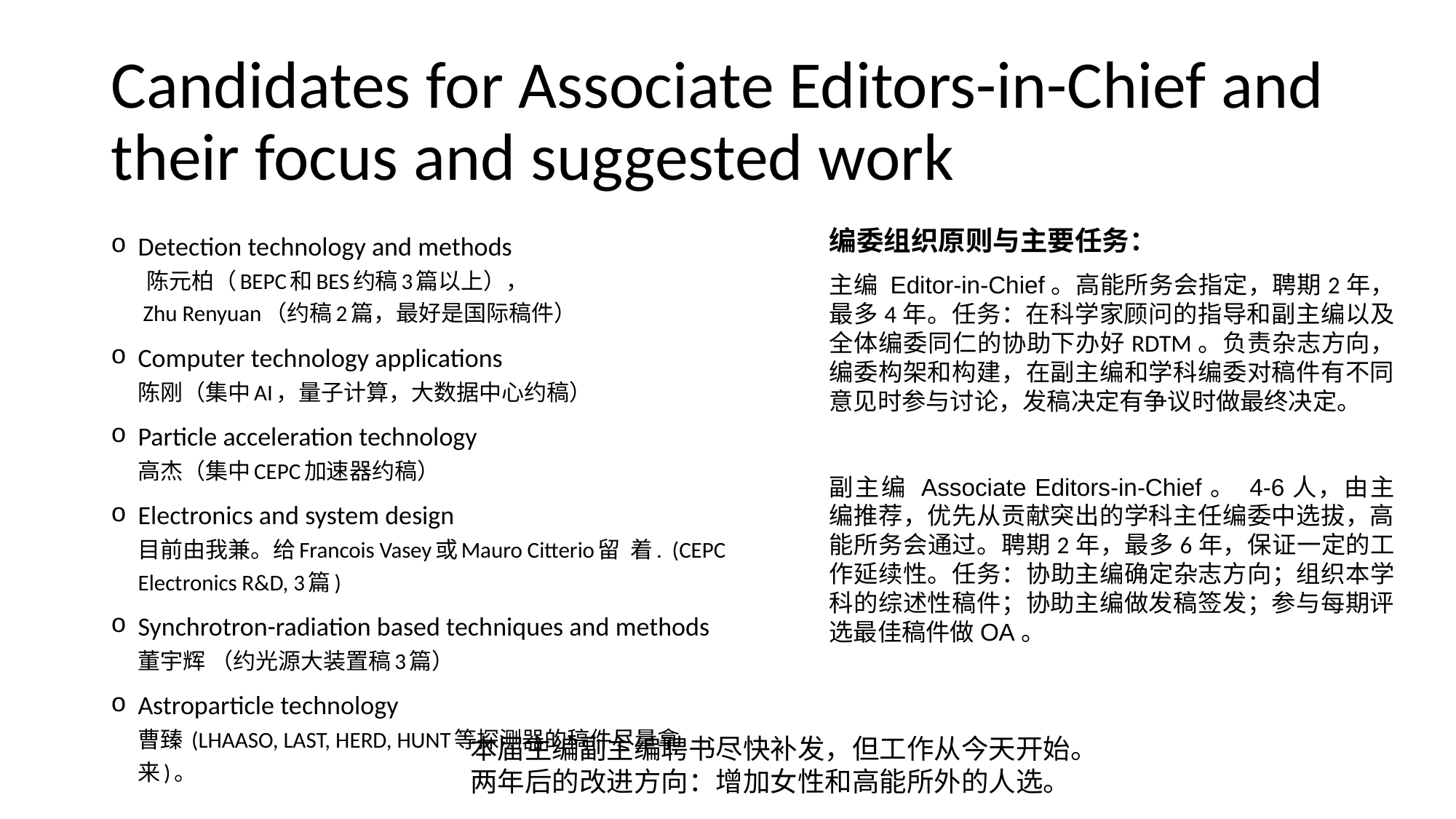

# Candidates for Associate Editors-in-Chief and their focus and suggested work
Detection technology and methods
 陈元柏（BEPC和BES约稿3篇以上），
 Zhu Renyuan（约稿2篇，最好是国际稿件）
Computer technology applications
陈刚（集中AI，量子计算，大数据中心约稿）
Particle acceleration technology
高杰（集中CEPC加速器约稿）
Electronics and system design
目前由我兼。给Francois Vasey或Mauro Citterio留  着.  (CEPC Electronics R&D, 3篇)
Synchrotron-radiation based techniques and methods
董宇辉 （约光源大装置稿3篇）
Astroparticle technology
曹臻 (LHAASO, LAST, HERD, HUNT等探测器的稿件尽量拿来)。
编委组织原则与主要任务：
主编 Editor-in-Chief。高能所务会指定，聘期2年，最多4年。任务：在科学家顾问的指导和副主编以及全体编委同仁的协助下办好RDTM。负责杂志方向，编委构架和构建，在副主编和学科编委对稿件有不同意见时参与讨论，发稿决定有争议时做最终决定。

副主编 Associate Editors-in-Chief。 4-6人，由主编推荐，优先从贡献突出的学科主任编委中选拔，高能所务会通过。聘期2年，最多6年，保证一定的工作延续性。任务：协助主编确定杂志方向；组织本学科的综述性稿件；协助主编做发稿签发；参与每期评选最佳稿件做OA。
本届主编副主编聘书尽快补发，但工作从今天开始。
两年后的改进方向：增加女性和高能所外的人选。